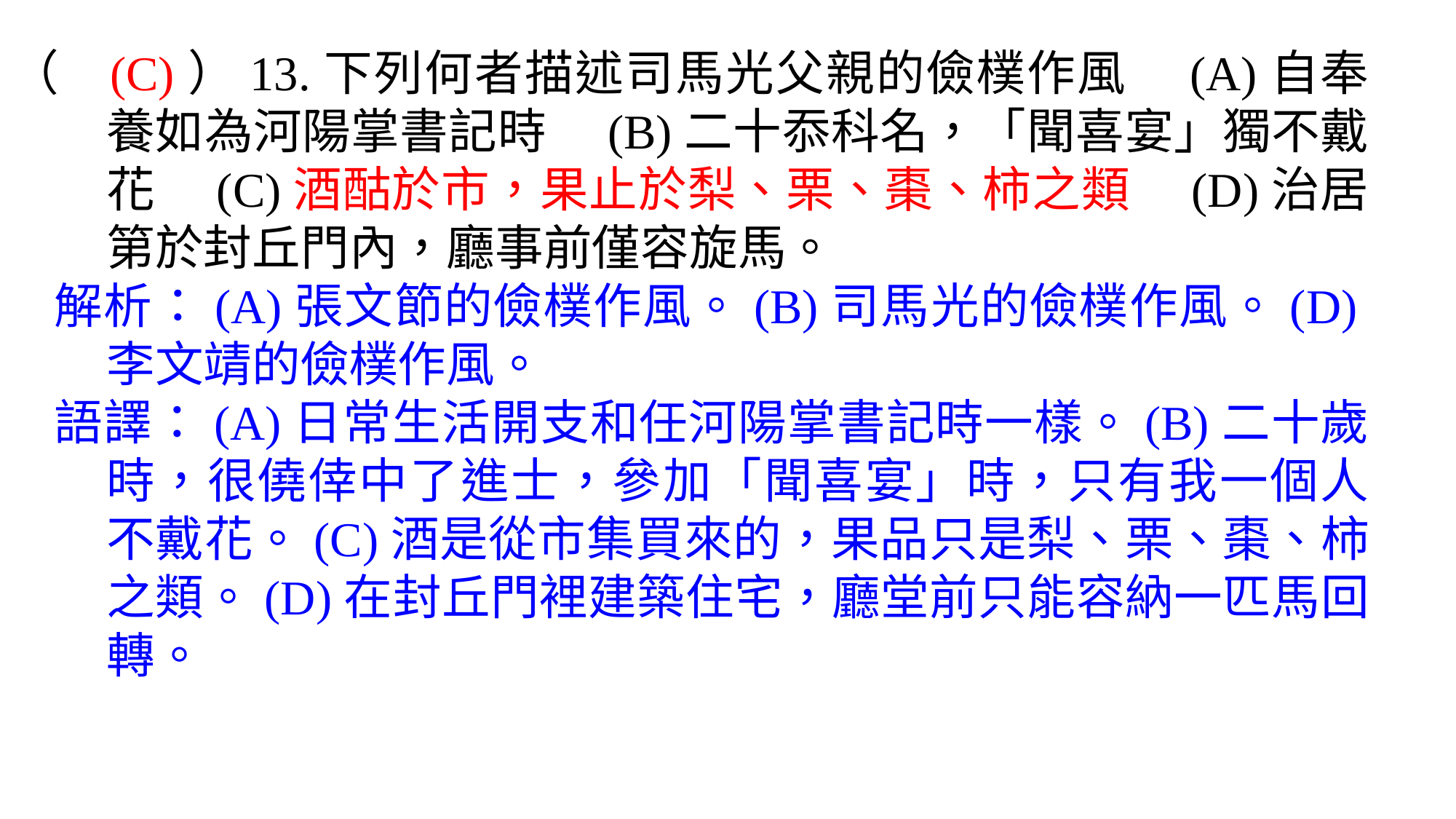

（	(C)）13.下列何者描述司馬光父親的儉樸作風　(A)自奉養如為河陽掌書記時　(B)二十忝科名，「聞喜宴」獨不戴花　(C)酒酤於市，果止於梨、栗、棗、柿之類　(D)治居第於封丘門內，廳事前僅容旋馬。
解析：(A)張文節的儉樸作風。(B)司馬光的儉樸作風。(D)李文靖的儉樸作風。
語譯：(A)日常生活開支和任河陽掌書記時一樣。(B)二十歲時，很僥倖中了進士，參加「聞喜宴」時，只有我一個人不戴花。(C)酒是從市集買來的，果品只是梨、栗、棗、柿之類。(D)在封丘門裡建築住宅，廳堂前只能容納一匹馬回轉。